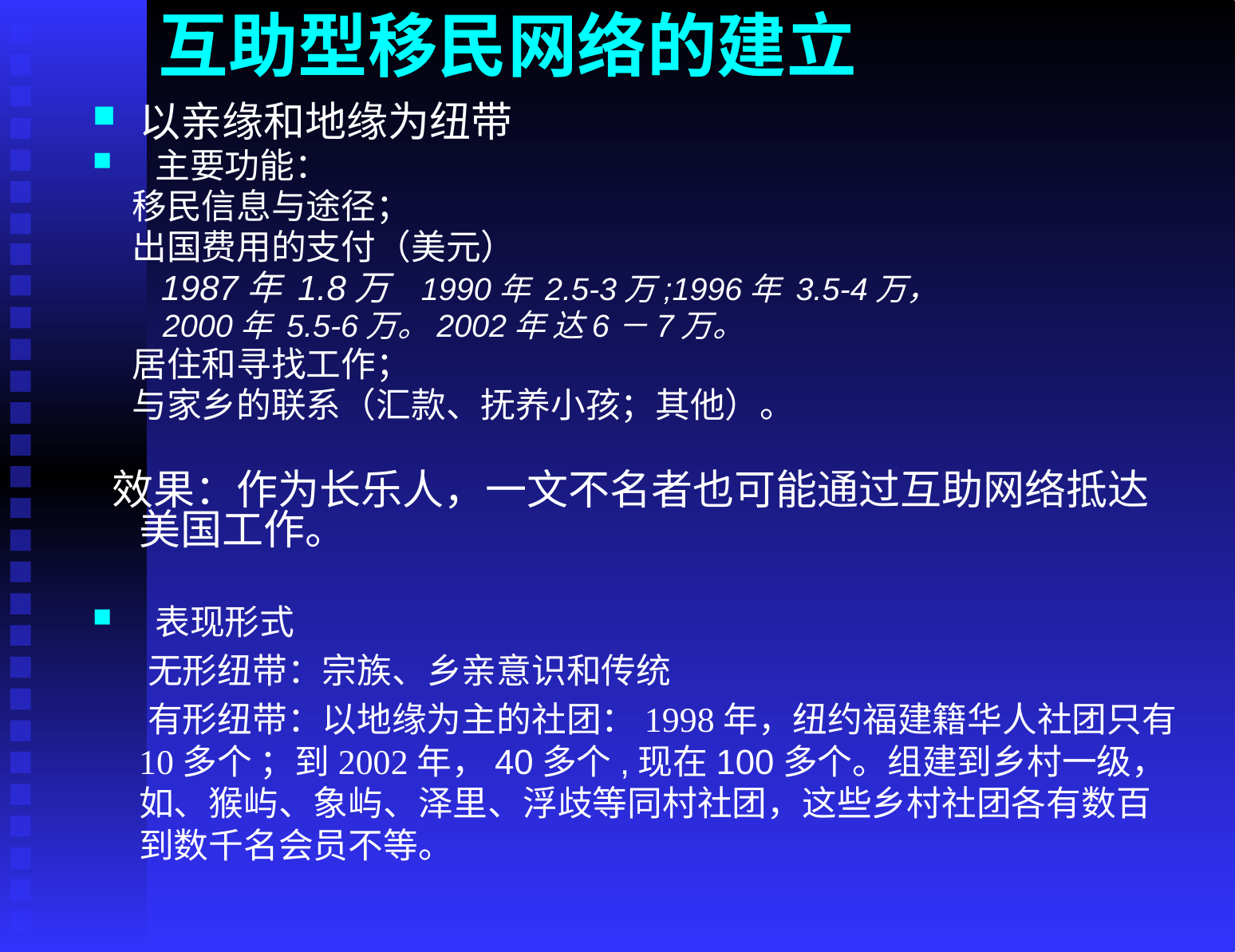

# 互助型移民网络的建立
以亲缘和地缘为纽带
 主要功能：
    移民信息与途径；
    出国费用的支付（美元）
       1987年 1.8万   1990年 2.5-3万;1996年 3.5-4万，
        2000年 5.5-6万。2002年 达6－7万。
    居住和寻找工作；
    与家乡的联系（汇款、抚养小孩；其他）。

 效果：作为长乐人，一文不名者也可能通过互助网络抵达美国工作。

 表现形式
      无形纽带：宗族、乡亲意识和传统
      有形纽带：以地缘为主的社团：1998年，纽约福建籍华人社团只有10多个 ；到2002年，40多个,现在100多个。组建到乡村一级，如、猴屿、象屿、泽里、浮歧等同村社团，这些乡村社团各有数百到数千名会员不等。